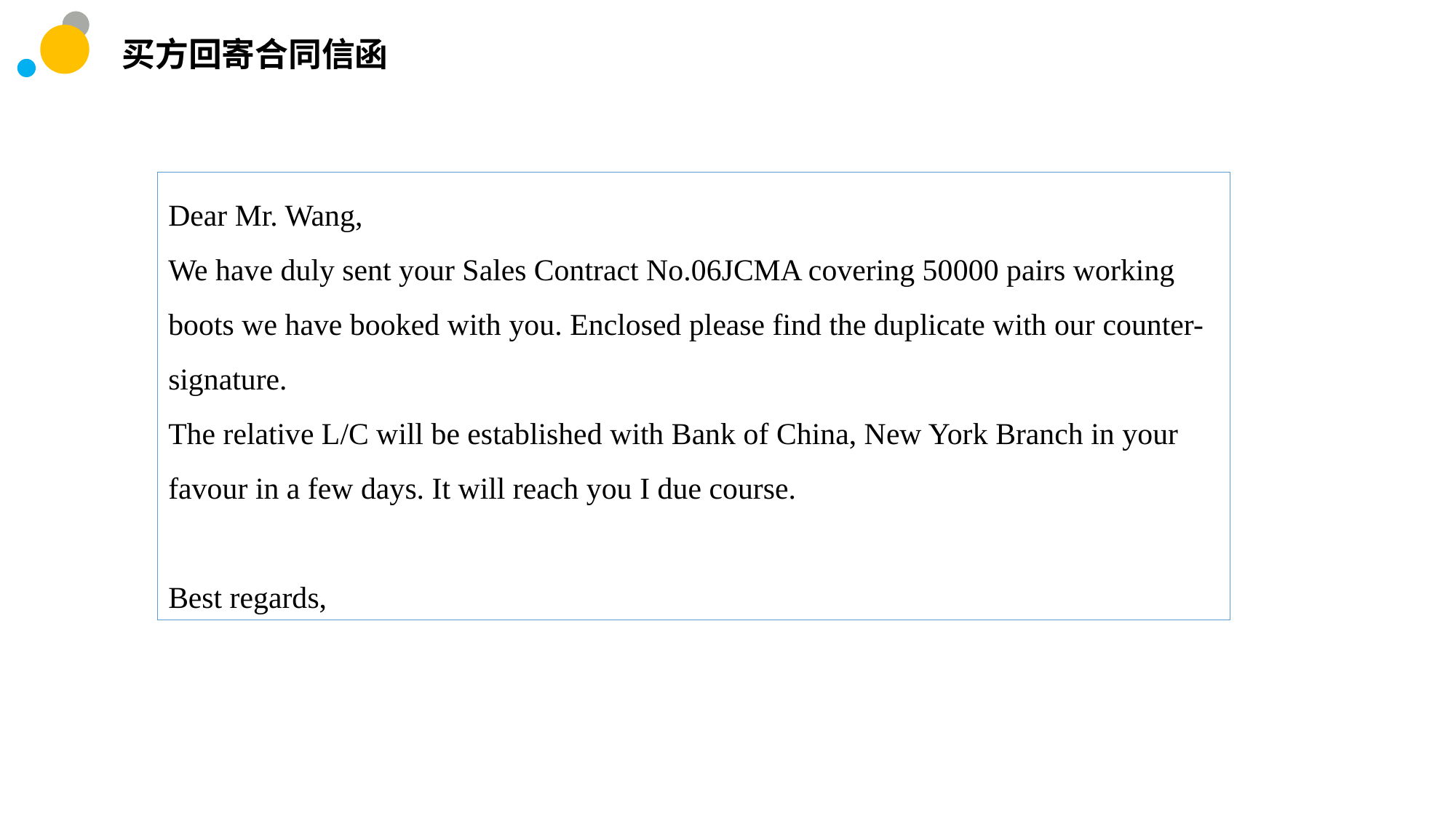

买方回寄合同信函
Dear Mr. Wang,
We have duly sent your Sales Contract No.06JCMA covering 50000 pairs working boots we have booked with you. Enclosed please find the duplicate with our counter-signature.
The relative L/C will be established with Bank of China, New York Branch in your favour in a few days. It will reach you I due course.

Best regards,